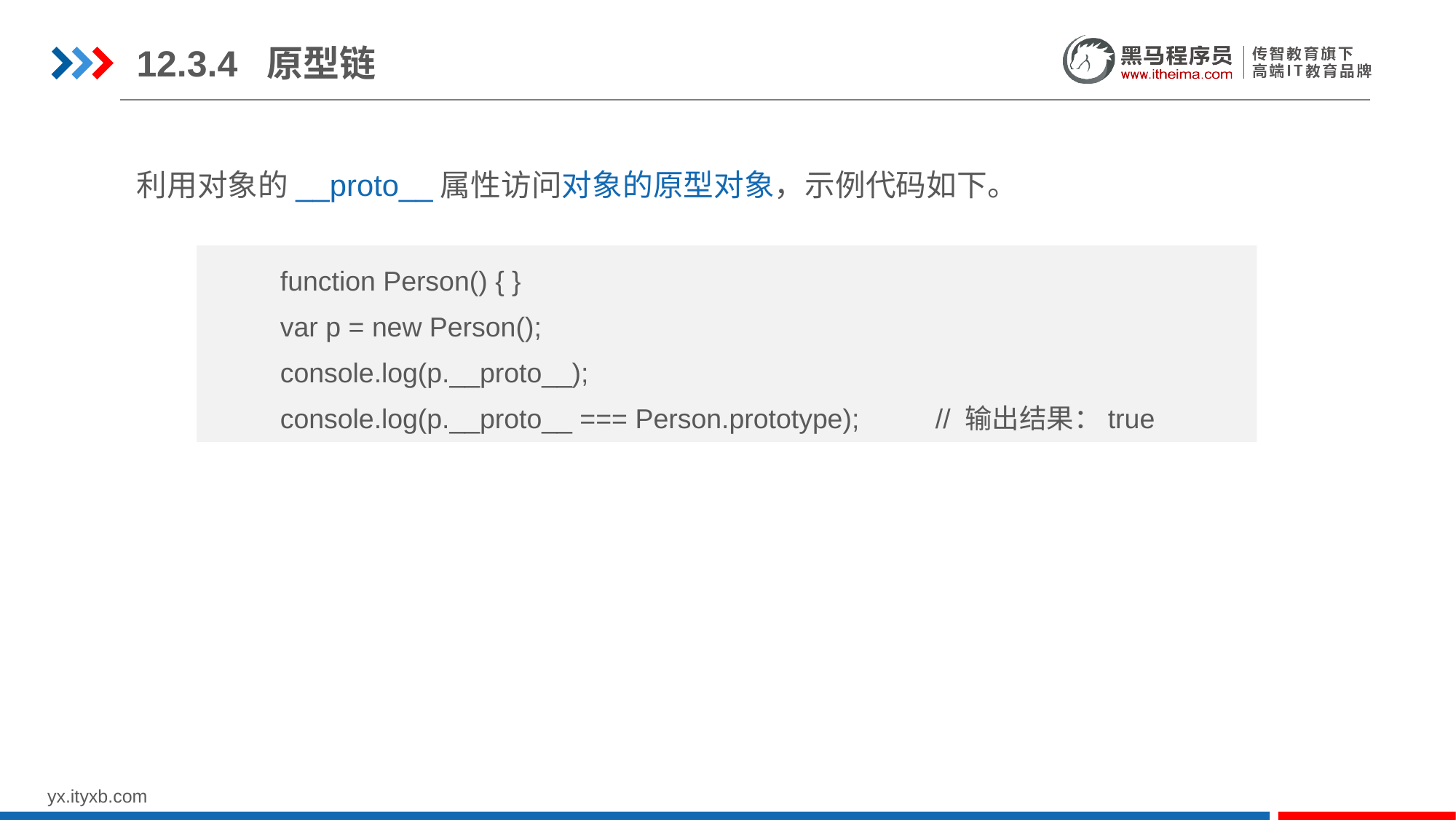

12.3.4  原型链
利用对象的__proto__属性访问对象的原型对象，示例代码如下。
function Person() { }
var p = new Person();
console.log(p.__proto__);
console.log(p.__proto__ === Person.prototype);	// 输出结果：true